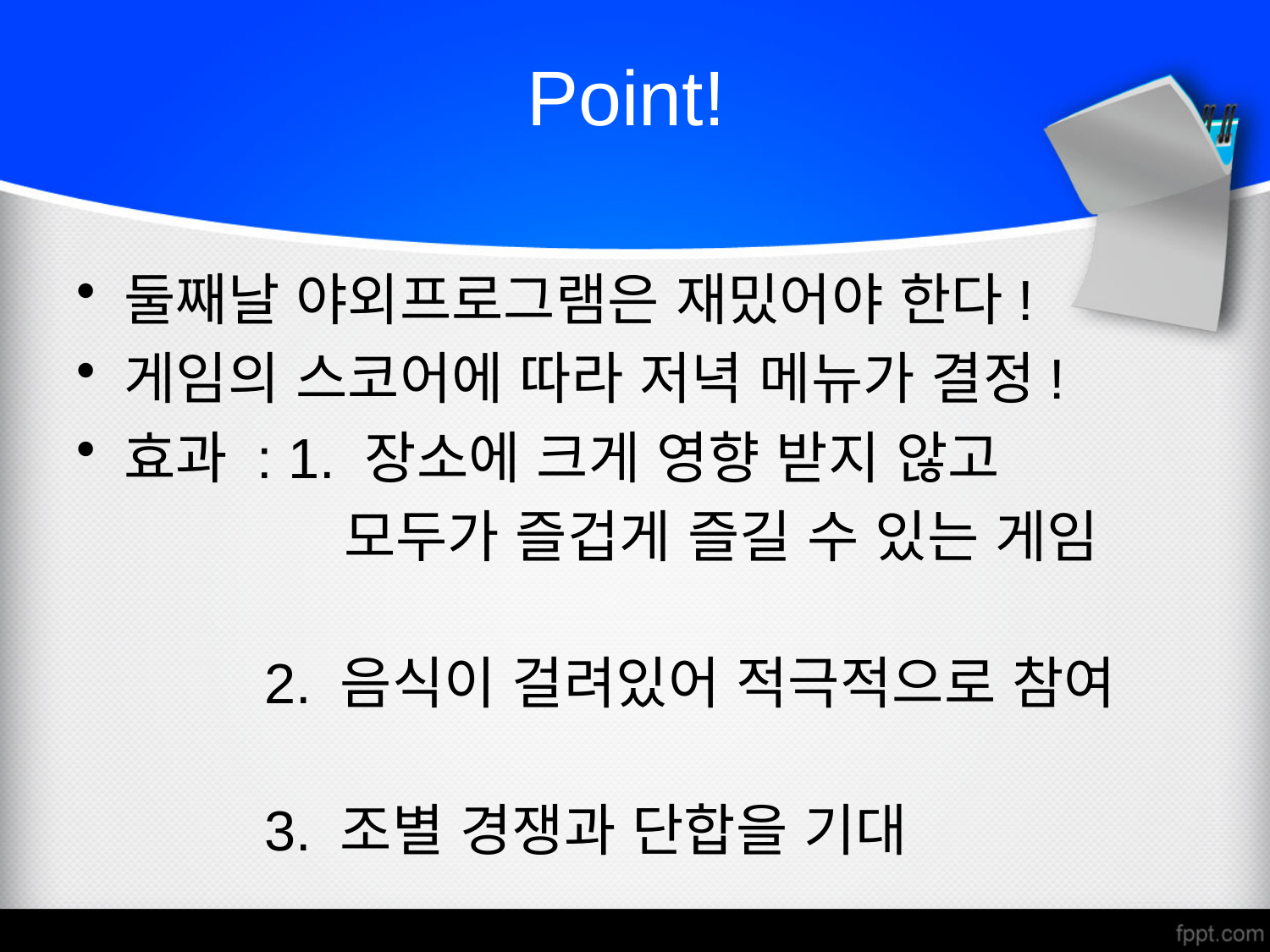

# Point!
둘째날 야외프로그램은 재밌어야 한다!
게임의 스코어에 따라 저녁 메뉴가 결정!
효과 : 1. 장소에 크게 영향 받지 않고
                모두가 즐겁게 즐길 수 있는 게임
            2. 음식이 걸려있어 적극적으로 참여
            3. 조별 경쟁과 단합을 기대